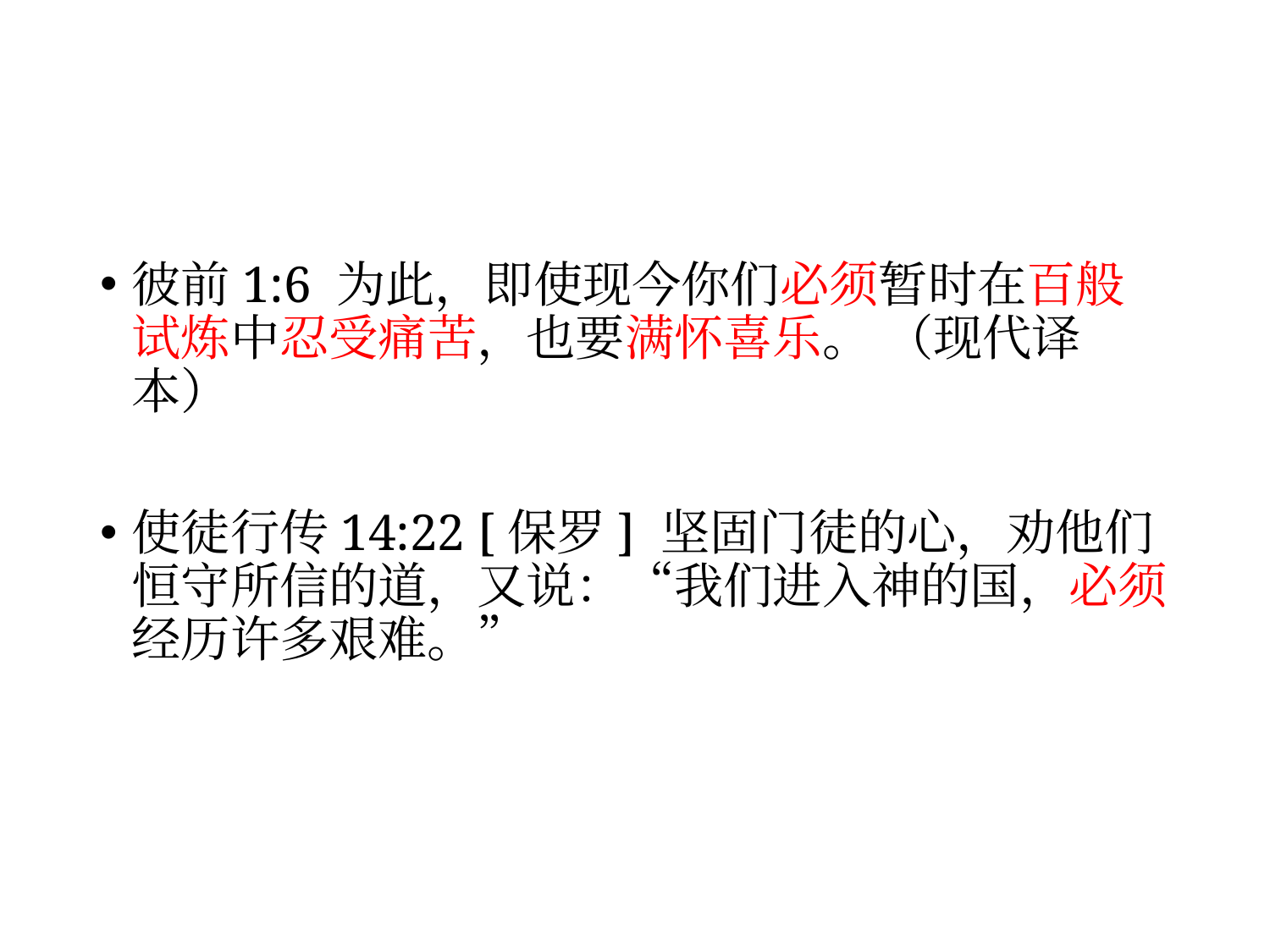

#
彼前1:6 为此，即使现今你们必须暂时在百般试炼中忍受痛苦，也要满怀喜乐。 （现代译本）

使徒行传14:22 [保罗] 坚固门徒的心，劝他们恒守所信的道，又说：“我们进入神的国，必须经历许多艰难。”